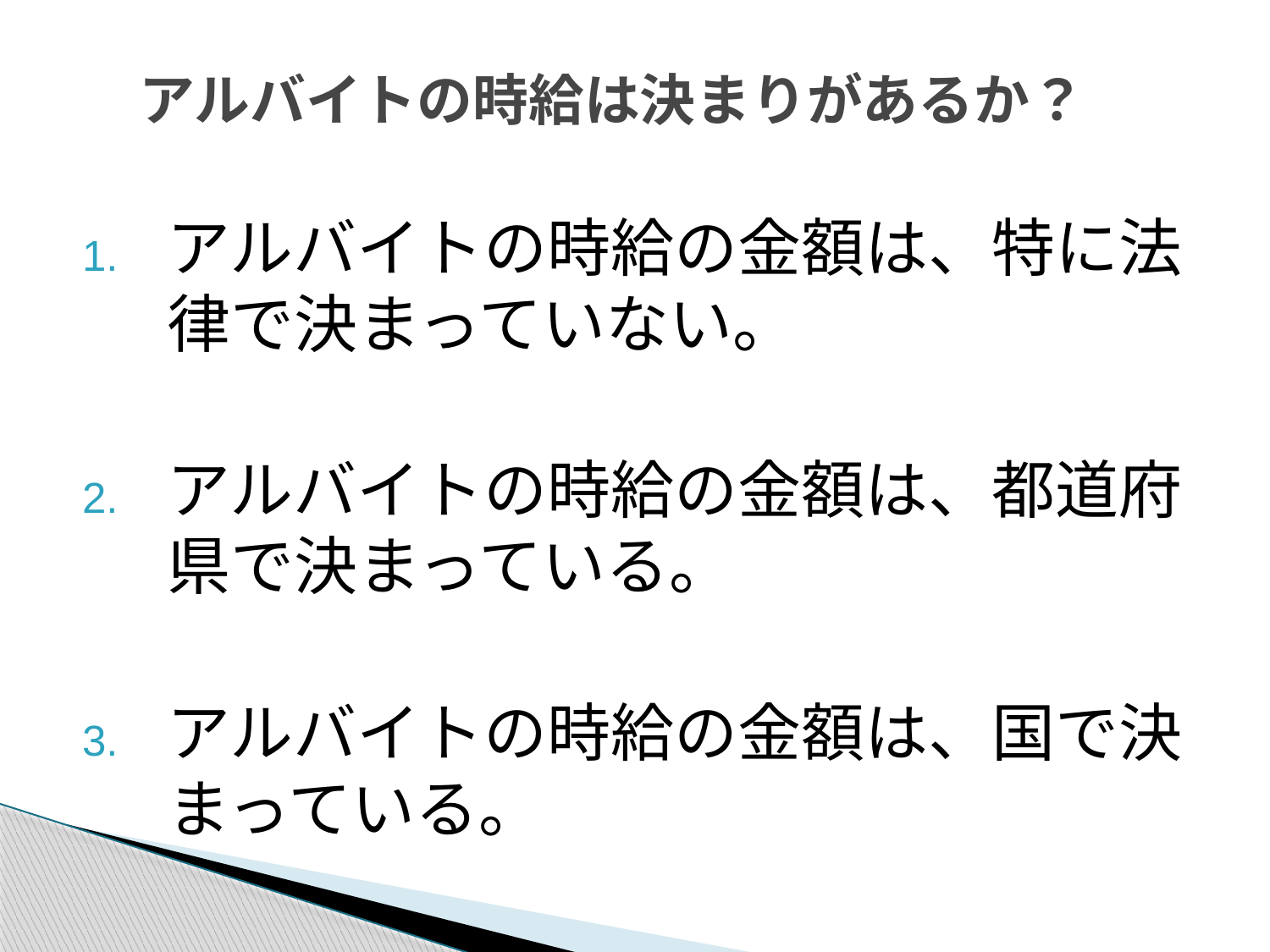

# アルバイトの時給は決まりがあるか？
アルバイトの時給の金額は、特に法律で決まっていない。

アルバイトの時給の金額は、都道府県で決まっている。

アルバイトの時給の金額は、国で決まっている。